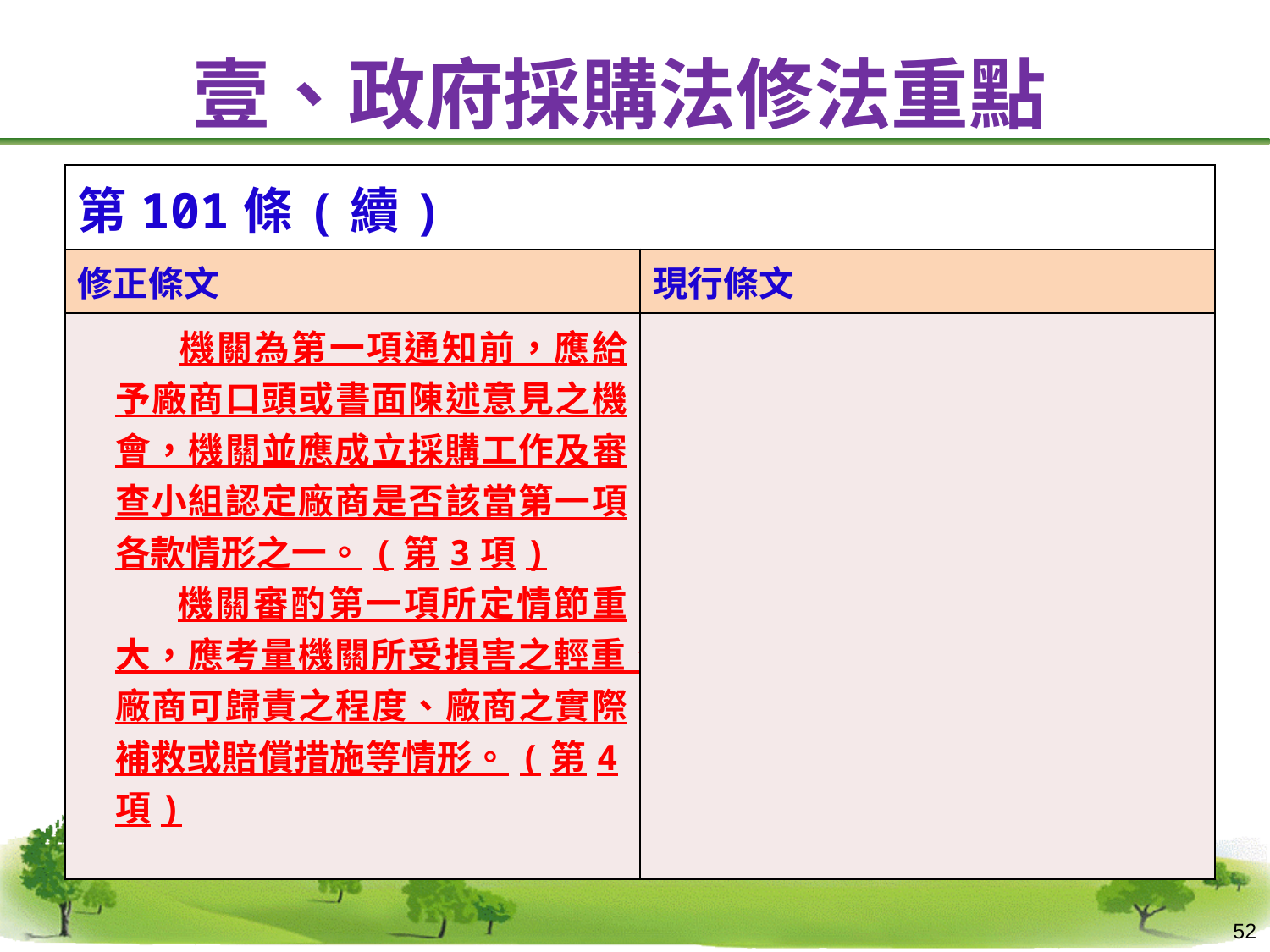

# 壹、政府採購法修法重點
| 第101條(續) |  |
| --- | --- |
| 修正條文 | 現行條文 |
| 機關為第一項通知前，應給予廠商口頭或書面陳述意見之機會，機關並應成立採購工作及審查小組認定廠商是否該當第一項各款情形之一。(第3項) 機關審酌第一項所定情節重大，應考量機關所受損害之輕重、廠商可歸責之程度、廠商之實際補救或賠償措施等情形。(第4項) |  |
52